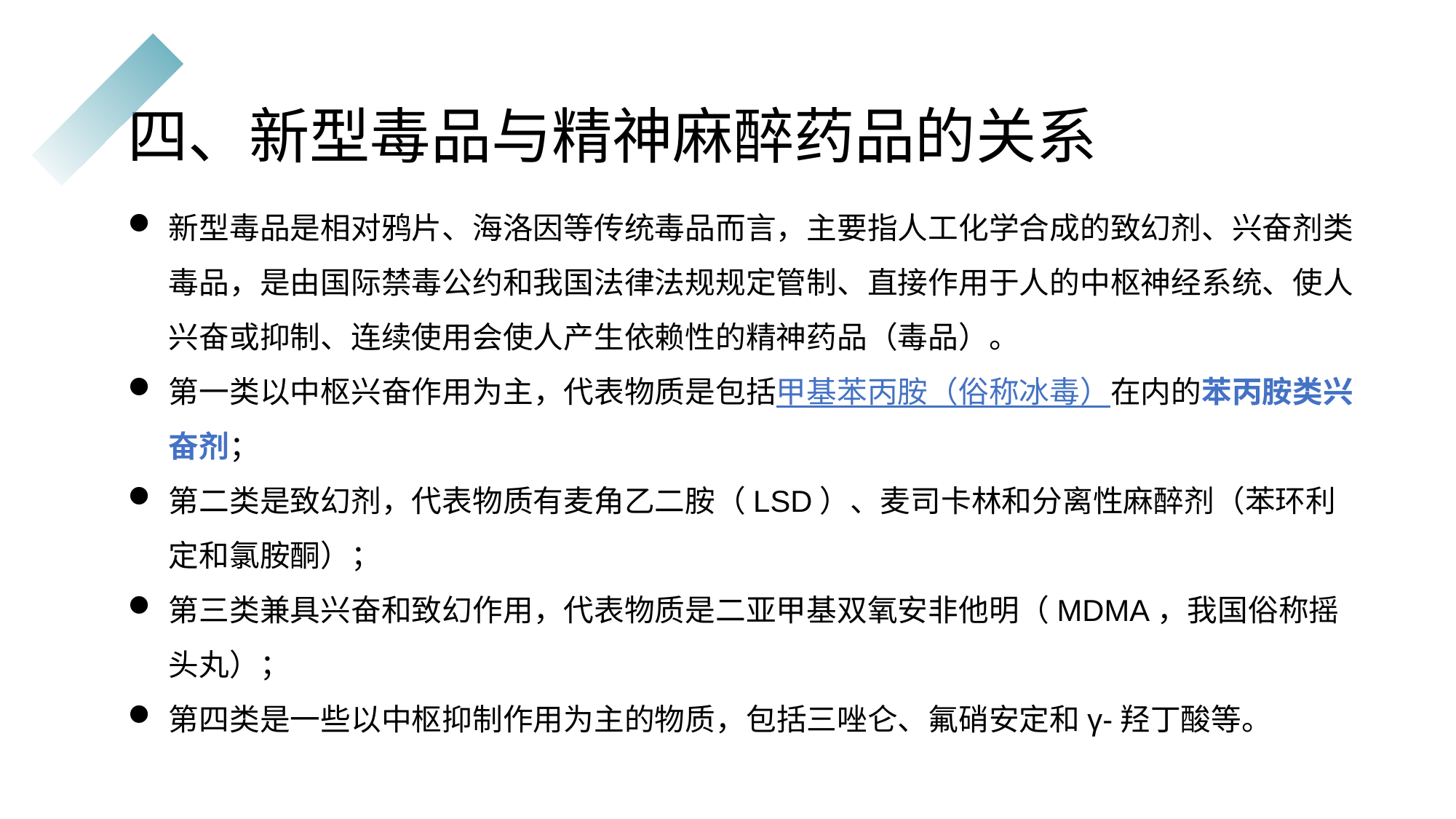

# 四、新型毒品与精神麻醉药品的关系

新型毒品是相对鸦片、海洛因等传统毒品而言，主要指人工化学合成的致幻剂、兴奋剂类毒品，是由国际禁毒公约和我国法律法规规定管制、直接作用于人的中枢神经系统、使人兴奋或抑制、连续使用会使人产生依赖性的精神药品（毒品）。
第一类以中枢兴奋作用为主，代表物质是包括甲基苯丙胺（俗称冰毒）在内的苯丙胺类兴奋剂；
第二类是致幻剂，代表物质有麦角乙二胺（LSD）、麦司卡林和分离性麻醉剂（苯环利定和氯胺酮）；
第三类兼具兴奋和致幻作用，代表物质是二亚甲基双氧安非他明（MDMA，我国俗称摇头丸）；
第四类是一些以中枢抑制作用为主的物质，包括三唑仑、氟硝安定和γ-羟丁酸等。